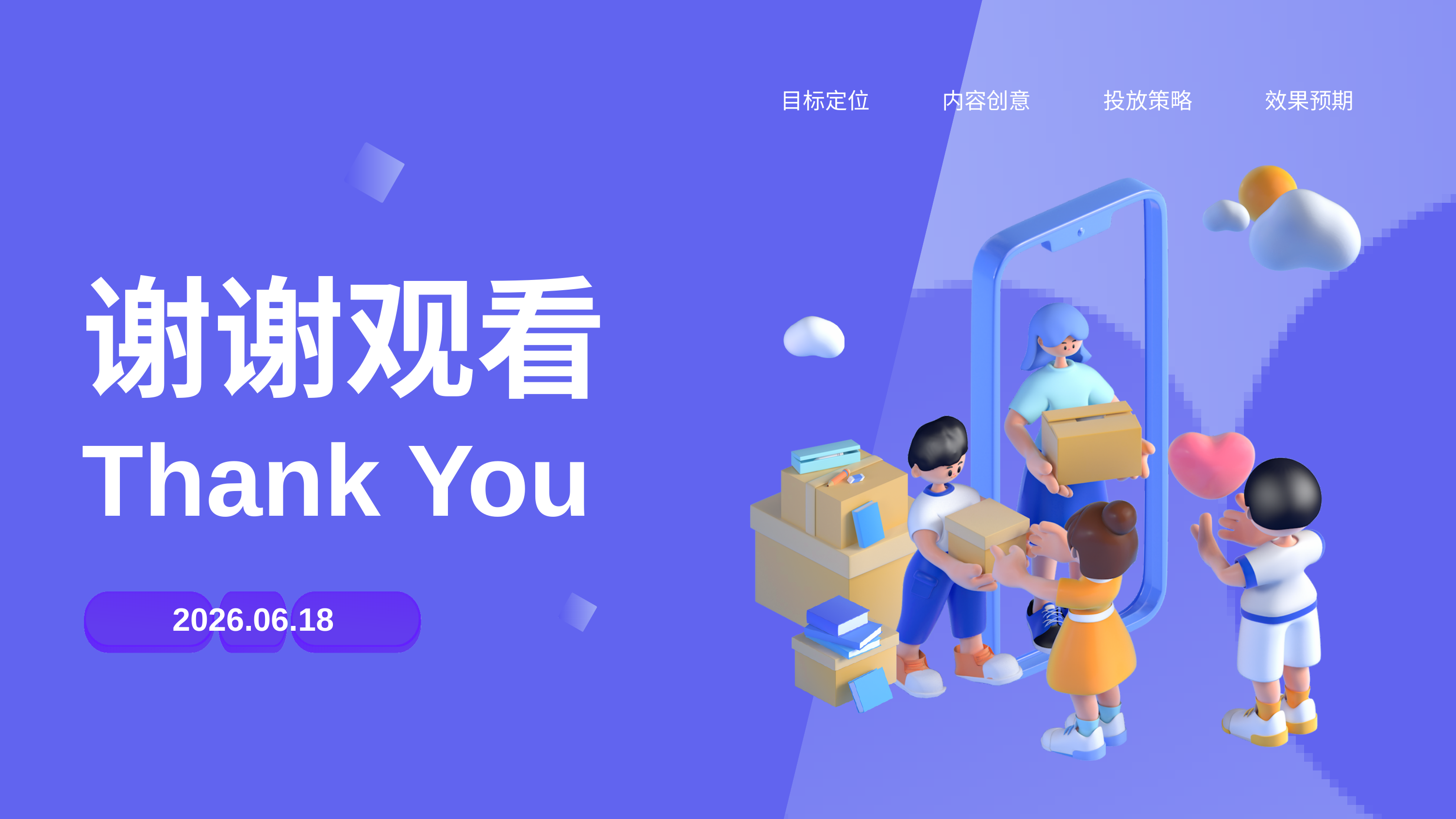

目标定位
内容创意
投放策略
效果预期

谢谢观看
Thank You

2026.06.18